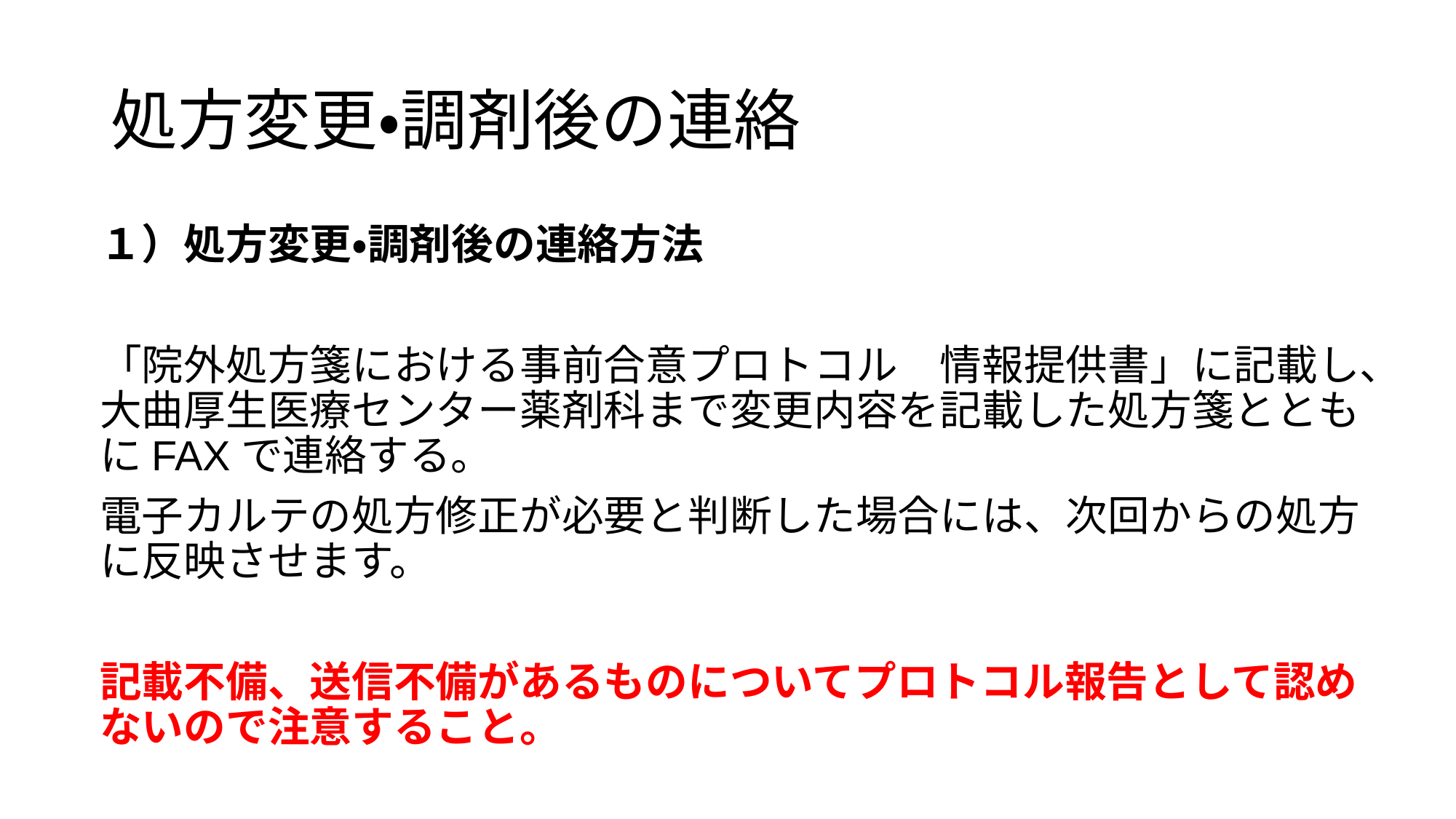

# 処方変更・調剤後の連絡
１）処方変更・調剤後の連絡方法

「院外処方箋における事前合意プロトコル　情報提供書」に記載し、大曲厚生医療センター薬剤科まで変更内容を記載した処方箋とともにFAXで連絡する。
電子カルテの処方修正が必要と判断した場合には、次回からの処方に反映させます。

記載不備、送信不備があるものについてプロトコル報告として認めないので注意すること。